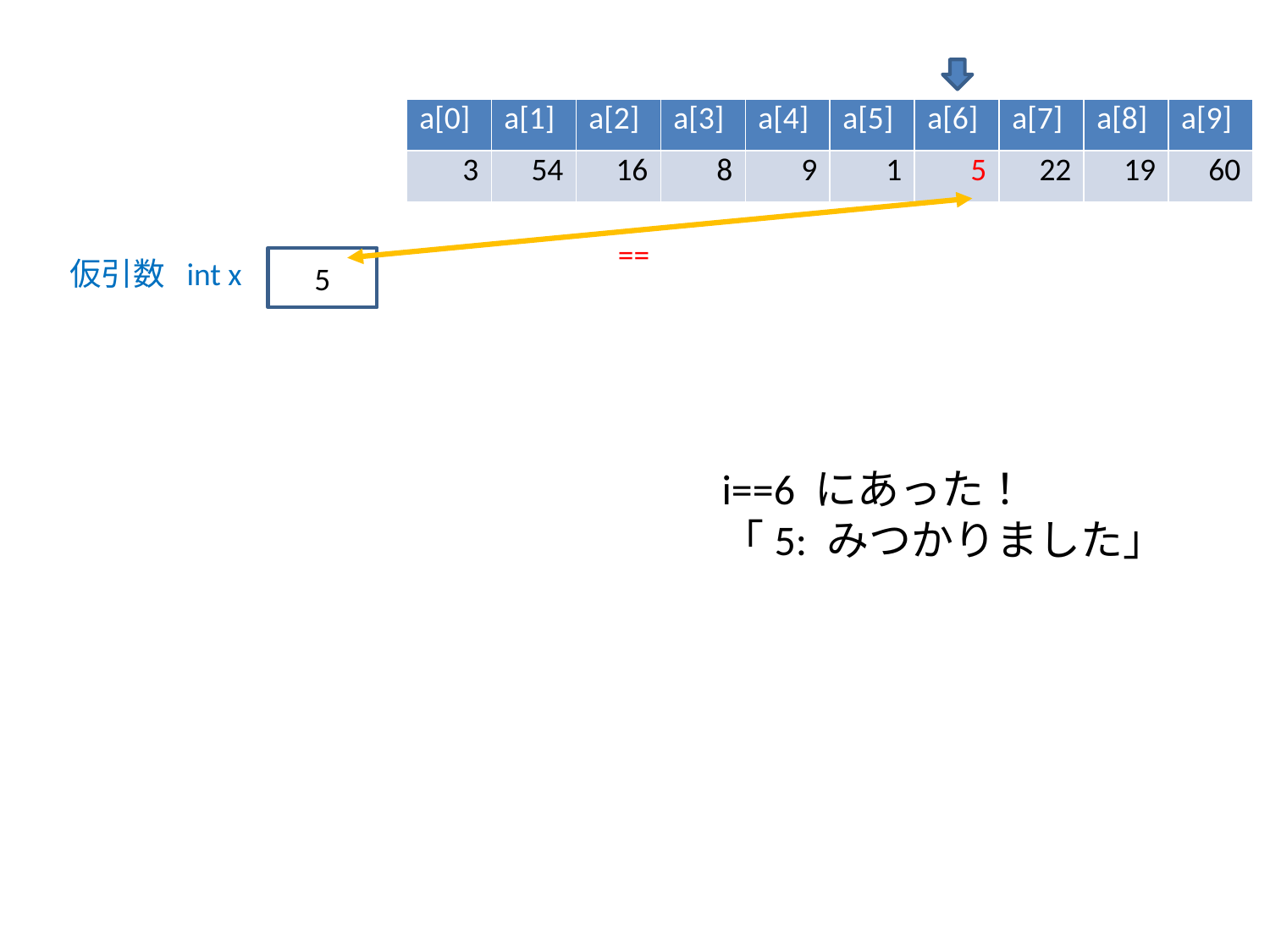

| a[0] | a[1] | a[2] | a[3] | a[4] | a[5] | a[6] | a[7] | a[8] | a[9] |
| --- | --- | --- | --- | --- | --- | --- | --- | --- | --- |
| 3 | 54 | 16 | 8 | 9 | 1 | 5 | 22 | 19 | 60 |
==
仮引数  int x
5
i==6 にあった！
「5: みつかりました」